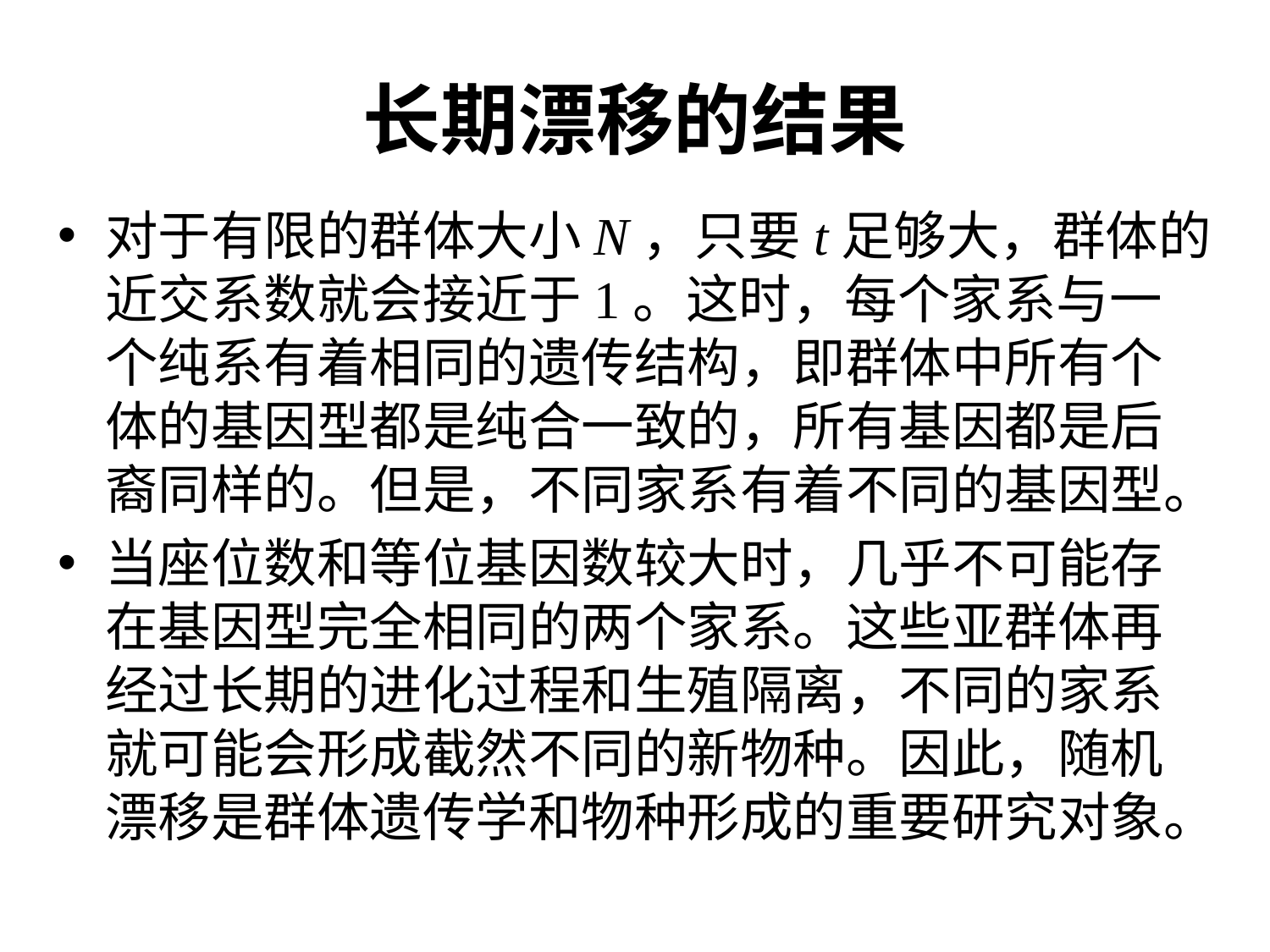

# 长期漂移的结果
对于有限的群体大小N，只要t足够大，群体的近交系数就会接近于1。这时，每个家系与一个纯系有着相同的遗传结构，即群体中所有个体的基因型都是纯合一致的，所有基因都是后裔同样的。但是，不同家系有着不同的基因型。
当座位数和等位基因数较大时，几乎不可能存在基因型完全相同的两个家系。这些亚群体再经过长期的进化过程和生殖隔离，不同的家系就可能会形成截然不同的新物种。因此，随机漂移是群体遗传学和物种形成的重要研究对象。